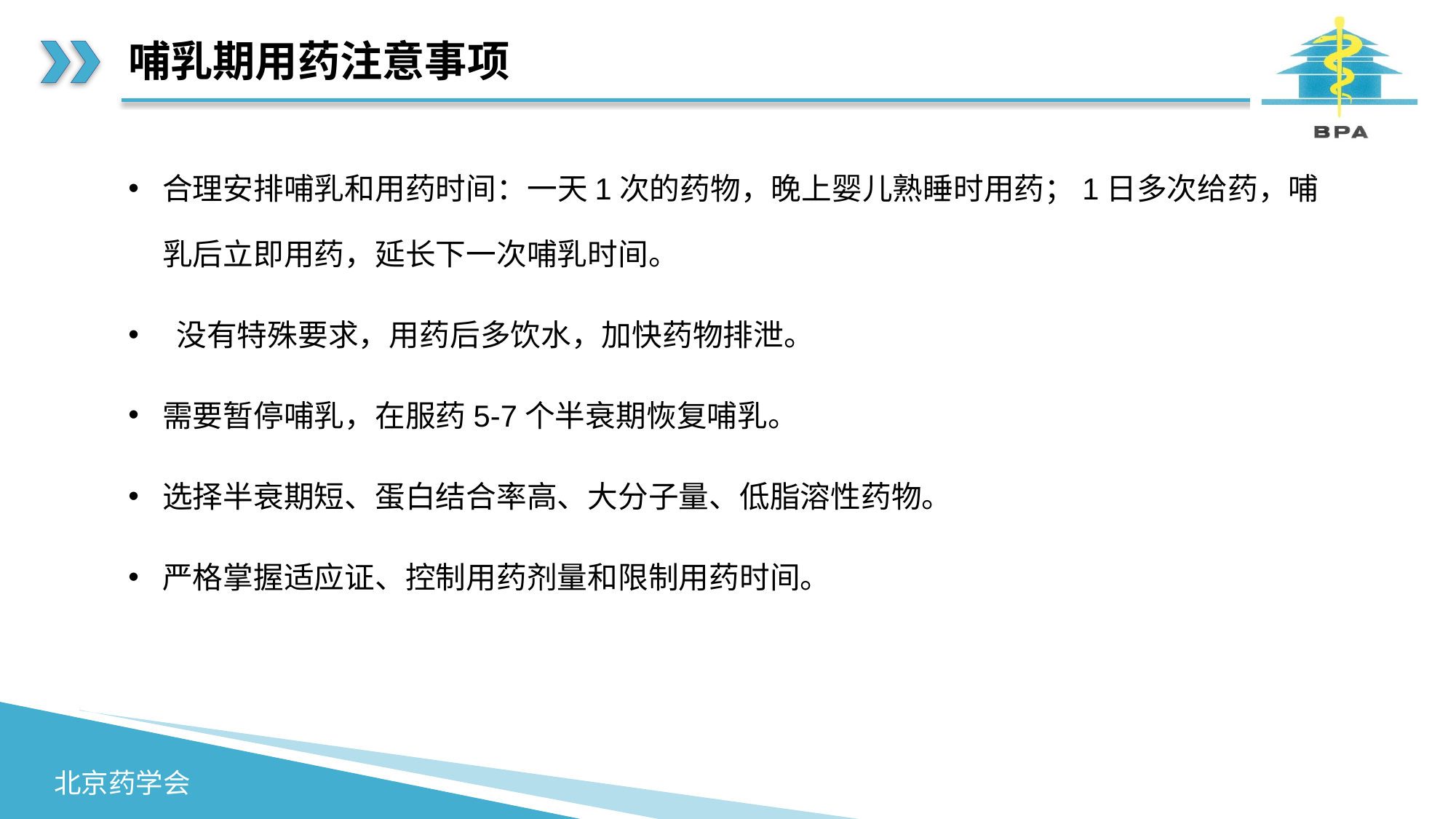

# 哺乳期用药注意事项
合理安排哺乳和用药时间：一天1次的药物，晚上婴儿熟睡时用药；1日多次给药，哺乳后立即用药，延长下一次哺乳时间。
 没有特殊要求，用药后多饮水，加快药物排泄。
需要暂停哺乳，在服药5-7个半衰期恢复哺乳。
选择半衰期短、蛋白结合率高、大分子量、低脂溶性药物。
严格掌握适应证、控制用药剂量和限制用药时间。